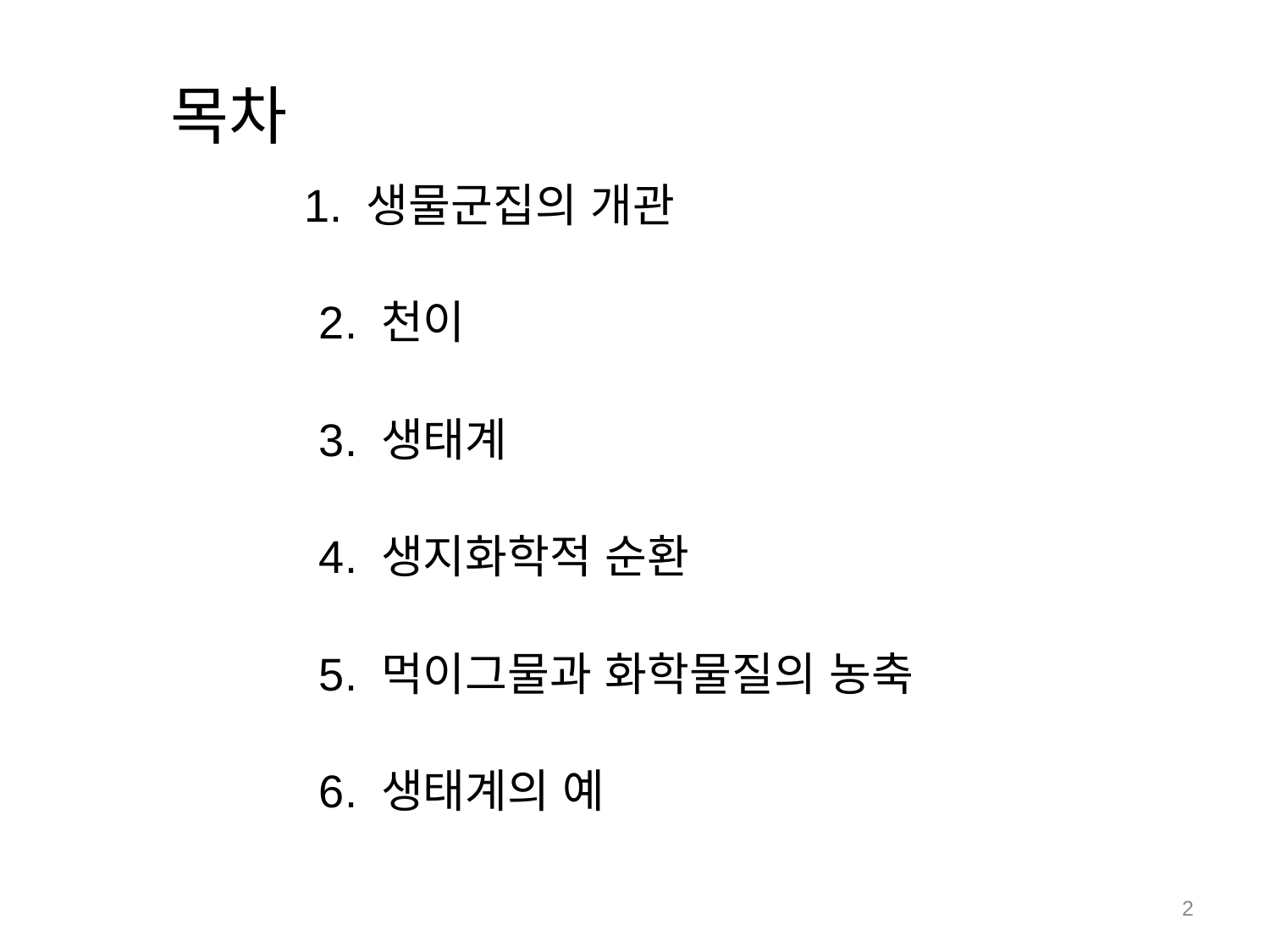

# 목차
                     1. 생물군집의 개관

                   2. 천이

                   3. 생태계

                   4. 생지화학적 순환

                   5. 먹이그물과 화학물질의 농축

                   6. 생태계의 예

2